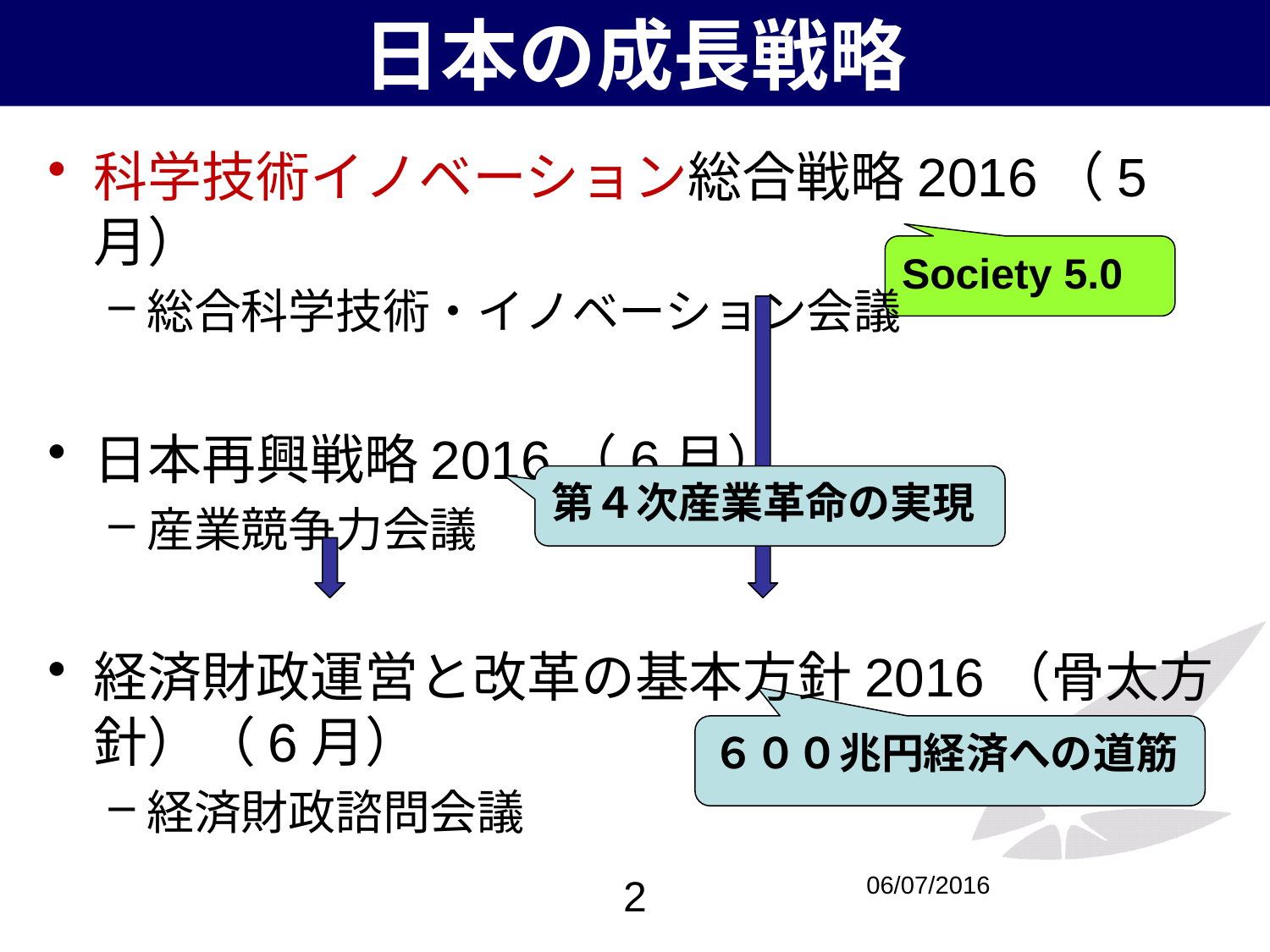

# 日本の成長戦略
科学技術イノベーション総合戦略2016（5月）
総合科学技術・イノベーション会議

日本再興戦略2016（6月）
産業競争力会議

経済財政運営と改革の基本方針2016（骨太方針）（6月）
経済財政諮問会議
Society 5.0

第４次産業革命の実現

６００兆円経済への道筋
2
06/07/2016